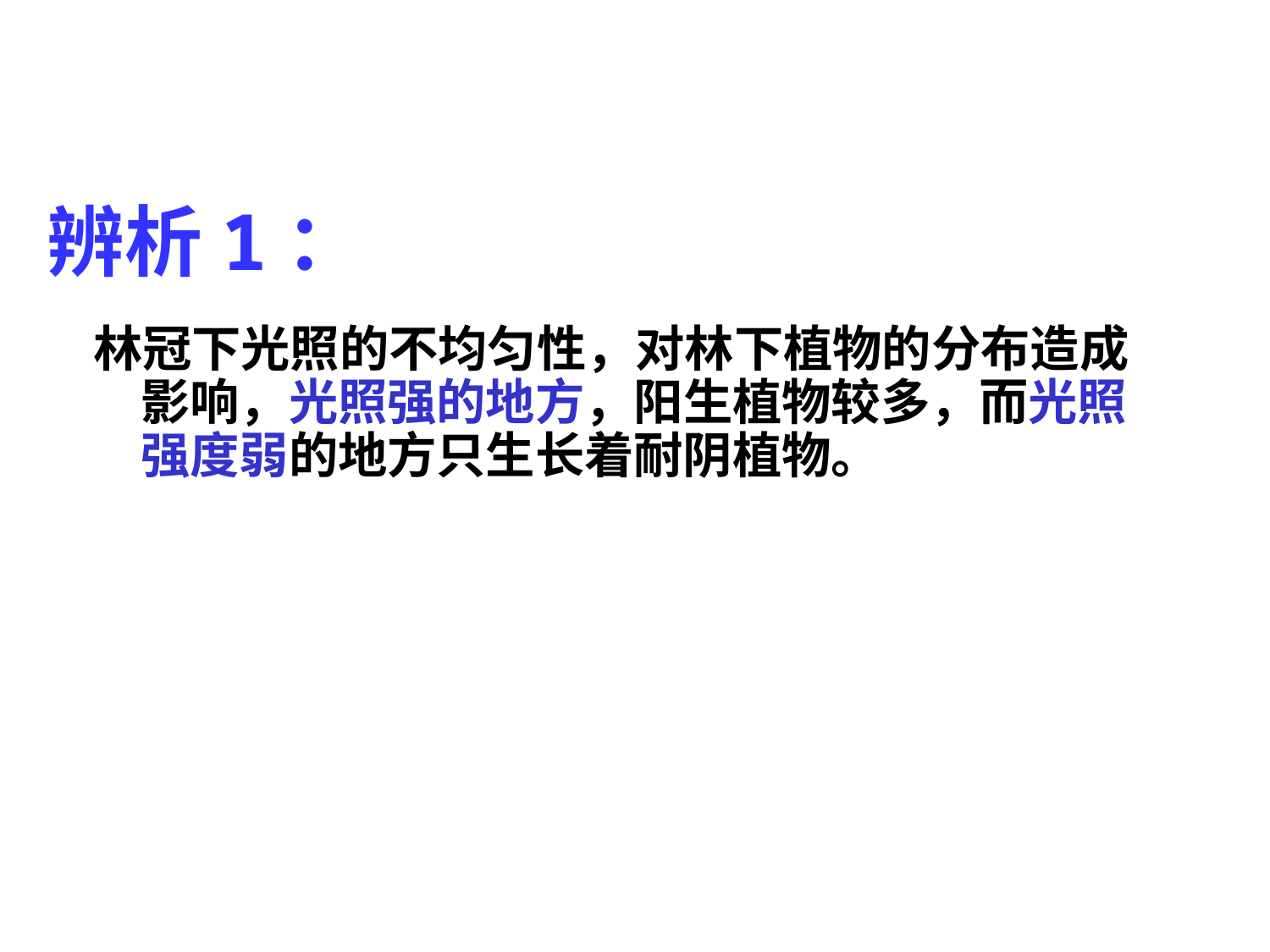

辨析1：
林冠下光照的不均匀性，对林下植物的分布造成影响，光照强的地方，阳生植物较多，而光照强度弱的地方只生长着耐阴植物。